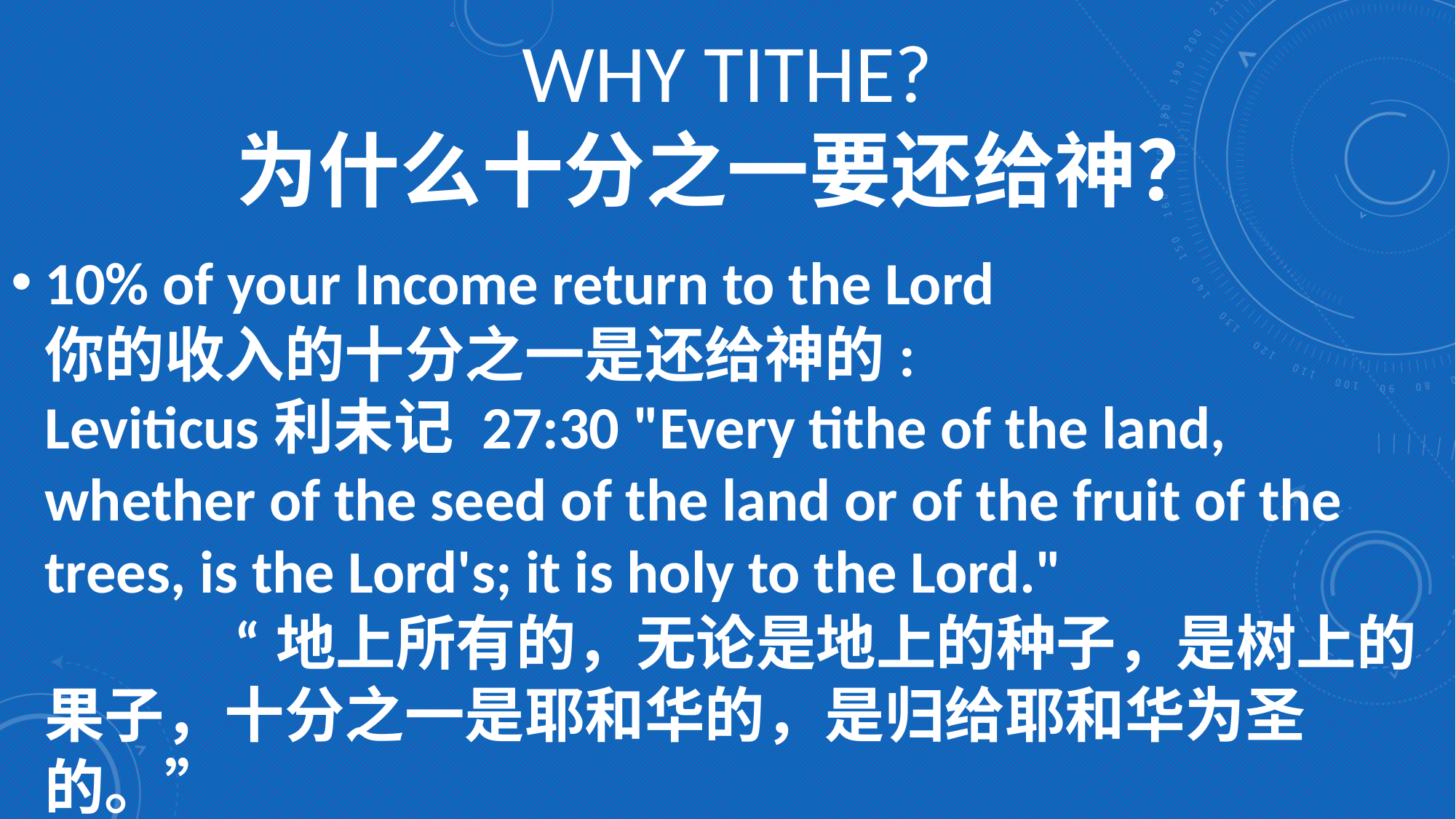

# Why Tithe? 为什么十分之一要还给神？
10% of your Income return to the Lord                            你的收入的十分之一是还给神的:                                 Leviticus利未记 27:30 "Every tithe of the land, whether of the seed of the land or of the fruit of the trees, is the Lord's; it is holy to the Lord."                                          “地上所有的，无论是地上的种子，是树上的果子，十分之一是耶和华的，是归给耶和华为圣的。”